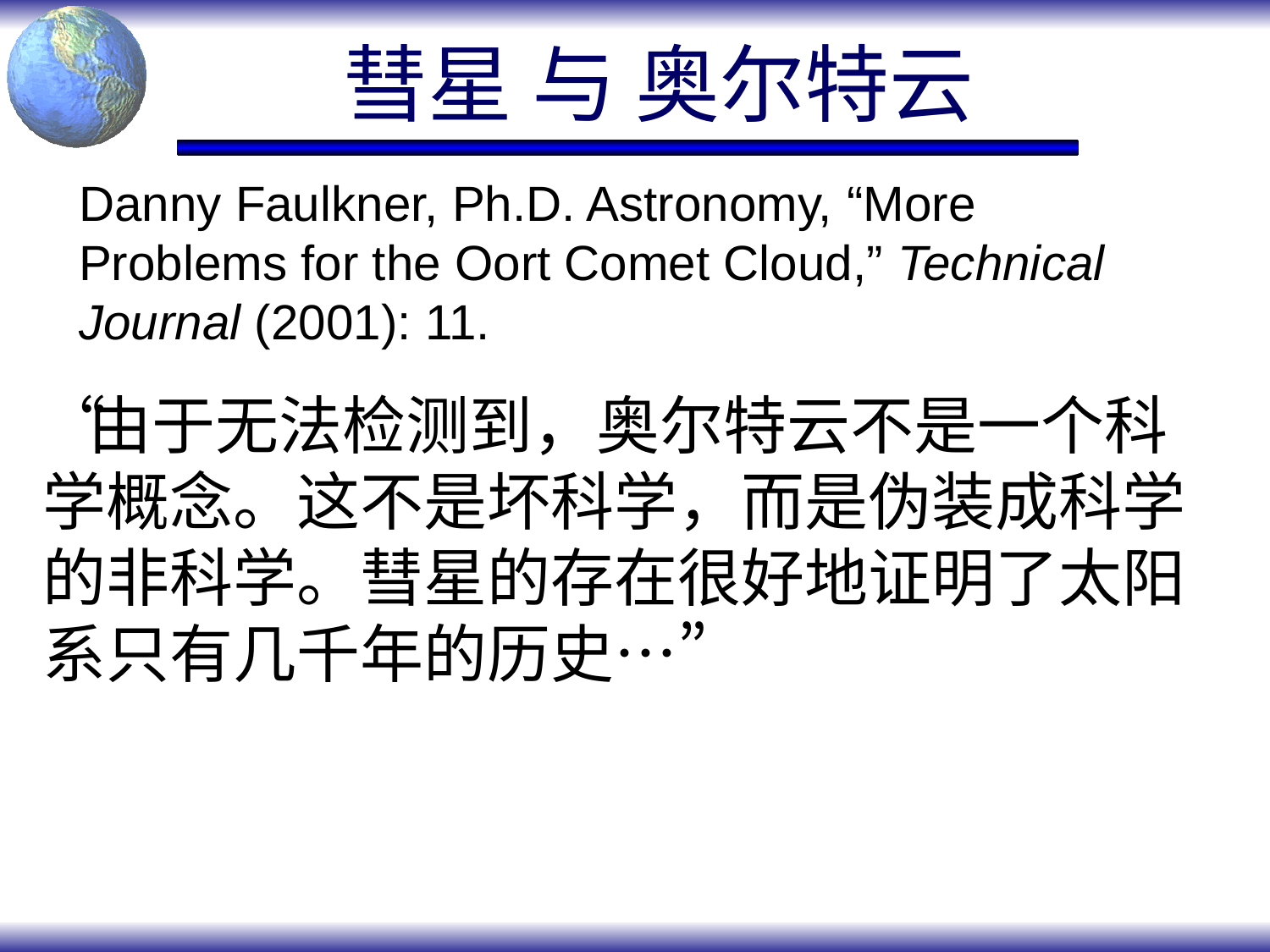

# 彗星 与 奥尔特云
Danny Faulkner, Ph.D. Astronomy, “More Problems for the Oort Comet Cloud,” Technical Journal (2001): 11.
“由于无法检测到，奥尔特云不是一个科学概念。这不是坏科学，而是伪装成科学的非科学。彗星的存在很好地证明了太阳系只有几千年的历史…”